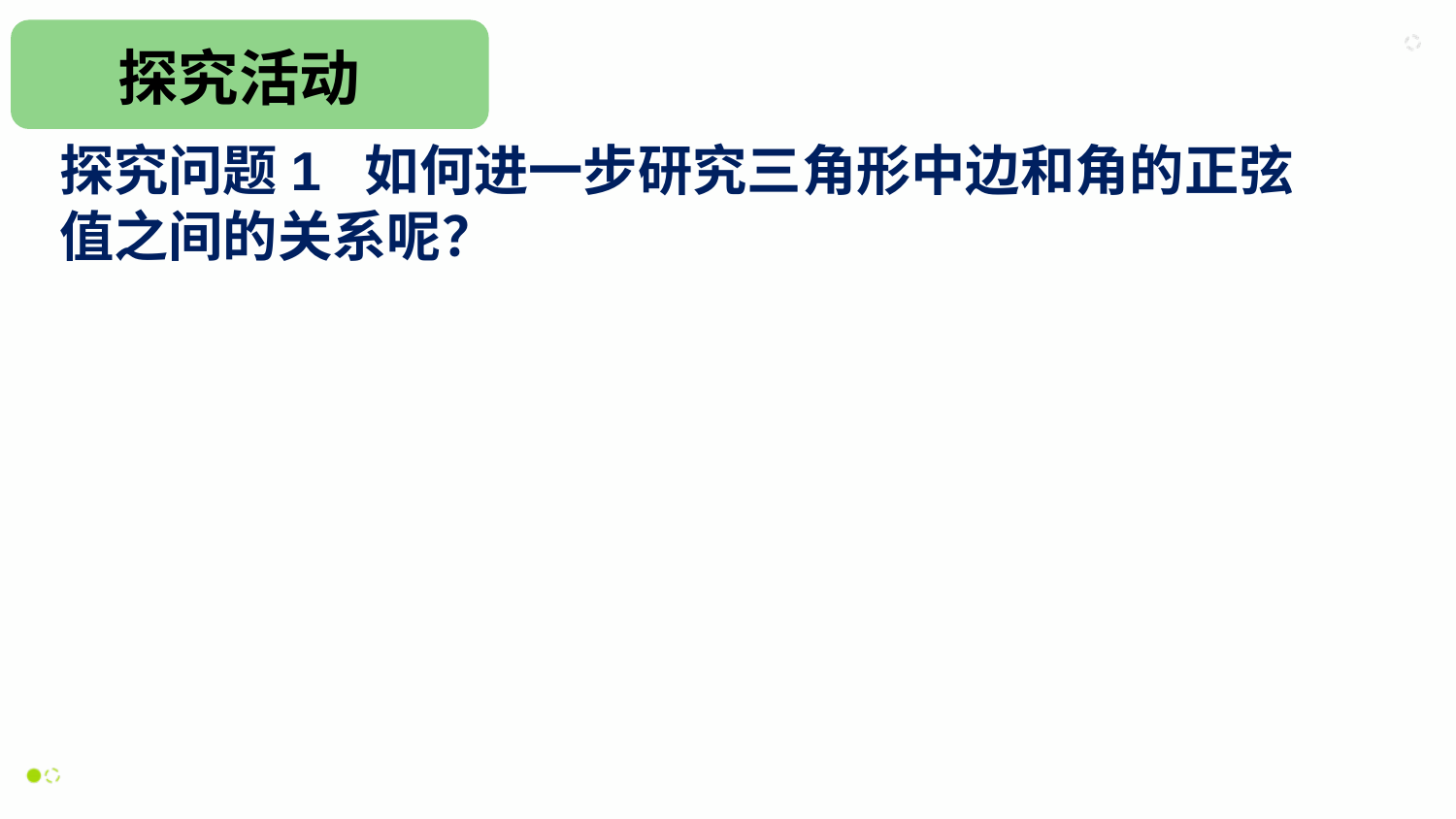

探究活动
探究问题1  如何进一步研究三角形中边和角的正弦值之间的关系呢？